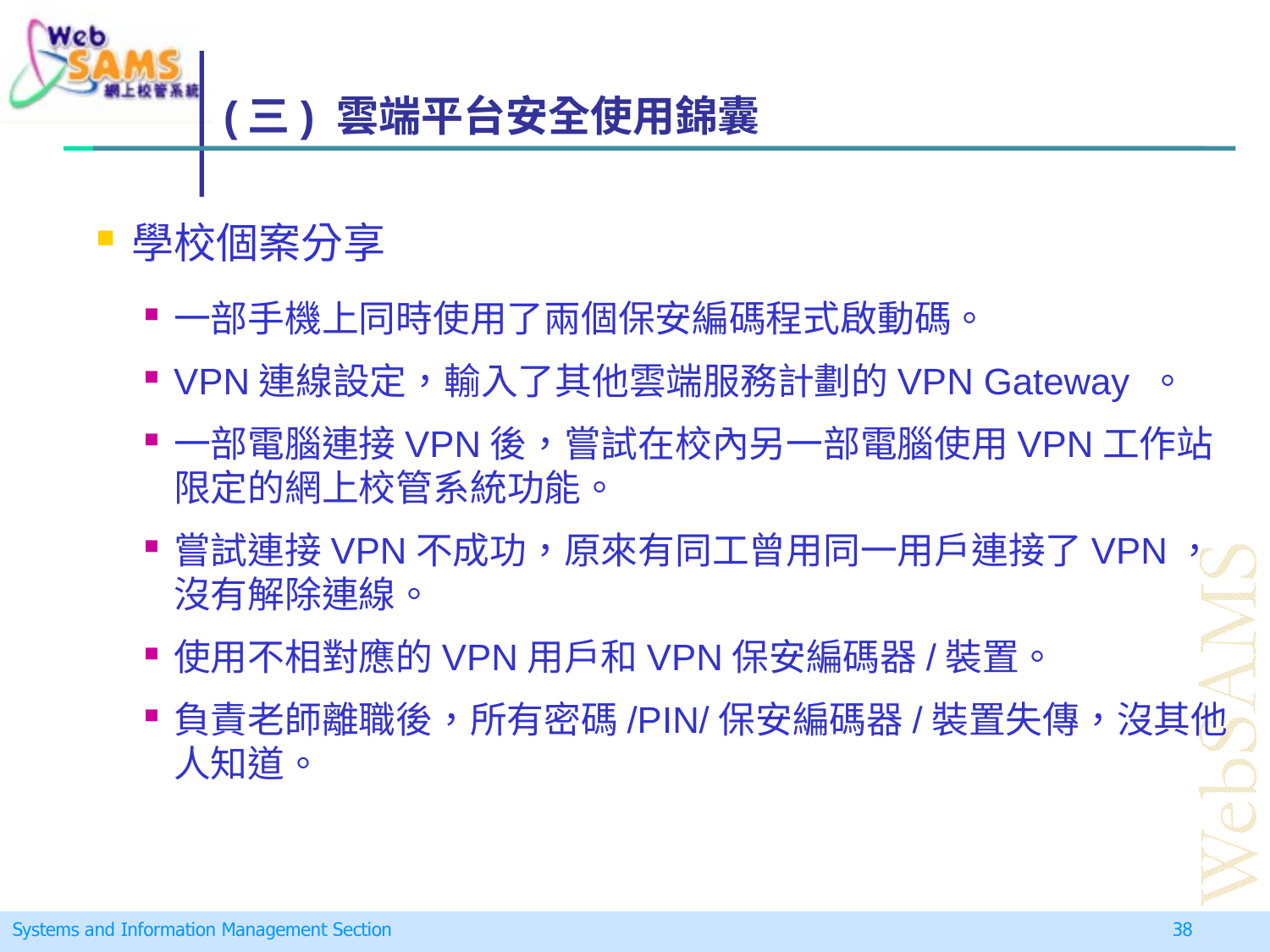

# (三) 雲端平台安全使用錦囊
學校個案分享
一部手機上同時使用了兩個保安編碼程式啟動碼。
VPN連線設定，輸入了其他雲端服務計劃的VPN Gateway 。
一部電腦連接VPN後，嘗試在校內另一部電腦使用VPN工作站限定的網上校管系統功能。
嘗試連接VPN不成功，原來有同工曾用同一用戶連接了VPN，沒有解除連線。
使用不相對應的VPN用戶和VPN保安編碼器/裝置。
負責老師離職後，所有密碼/PIN/保安編碼器/裝置失傳，沒其他人知道。